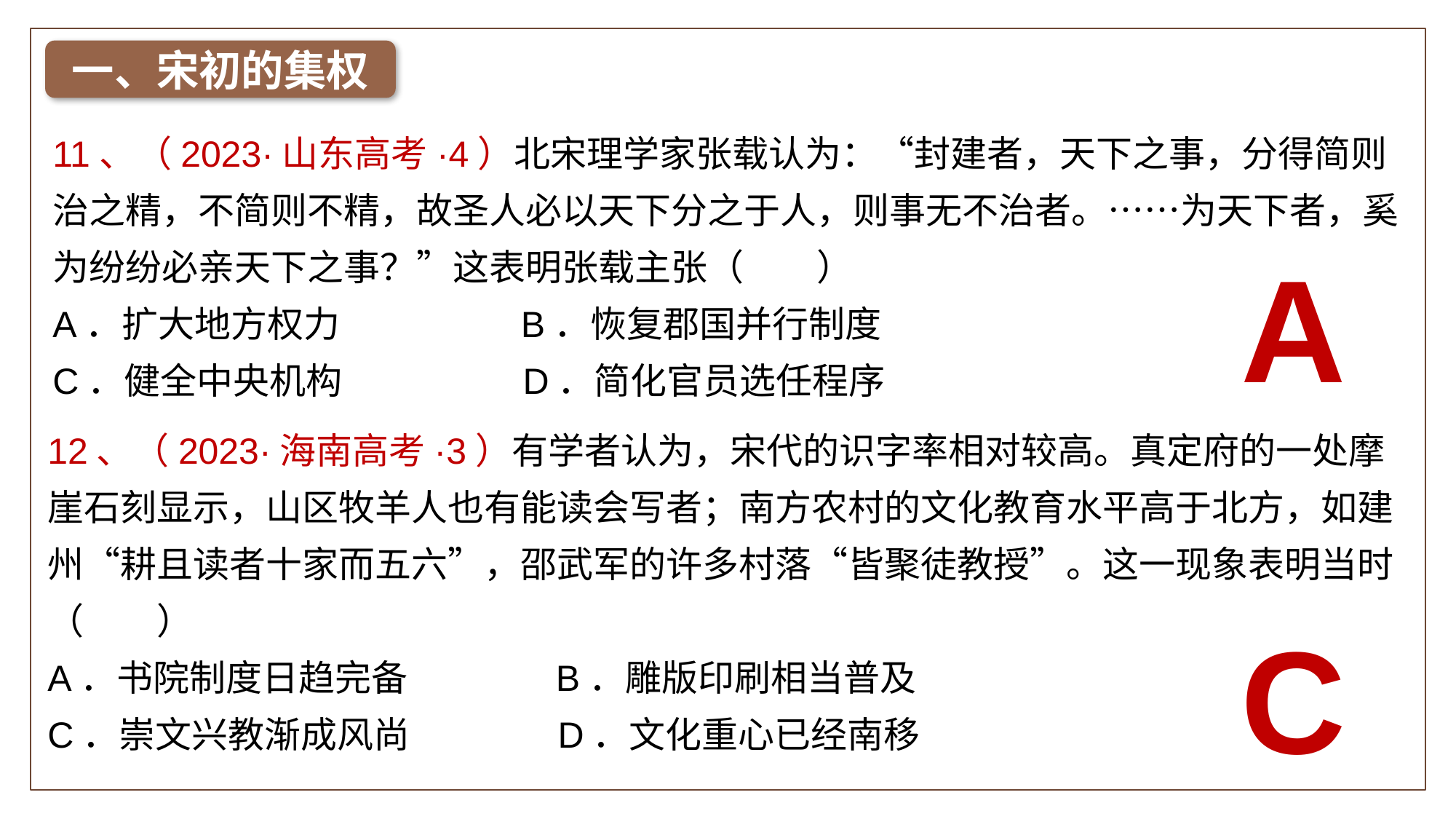

一、宋初的集权
11、（2023·山东高考·4）北宋理学家张载认为：“封建者，天下之事，分得简则治之精，不简则不精，故圣人必以天下分之于人，则事无不治者。……为天下者，奚为纷纷必亲天下之事？”这表明张载主张（　　）
A．扩大地方权力                     B．恢复郡国并行制度
C．健全中央机构                     D．简化官员选任程序
A
12、（2023·海南高考·3）有学者认为，宋代的识字率相对较高。真定府的一处摩崖石刻显示，山区牧羊人也有能读会写者；南方农村的文化教育水平高于北方，如建州“耕且读者十家而五六”，邵武军的许多村落“皆聚徒教授”。这一现象表明当时（　　）
A．书院制度日趋完备                 B．雕版印刷相当普及
C．崇文兴教渐成风尚                 D．文化重心已经南移
C